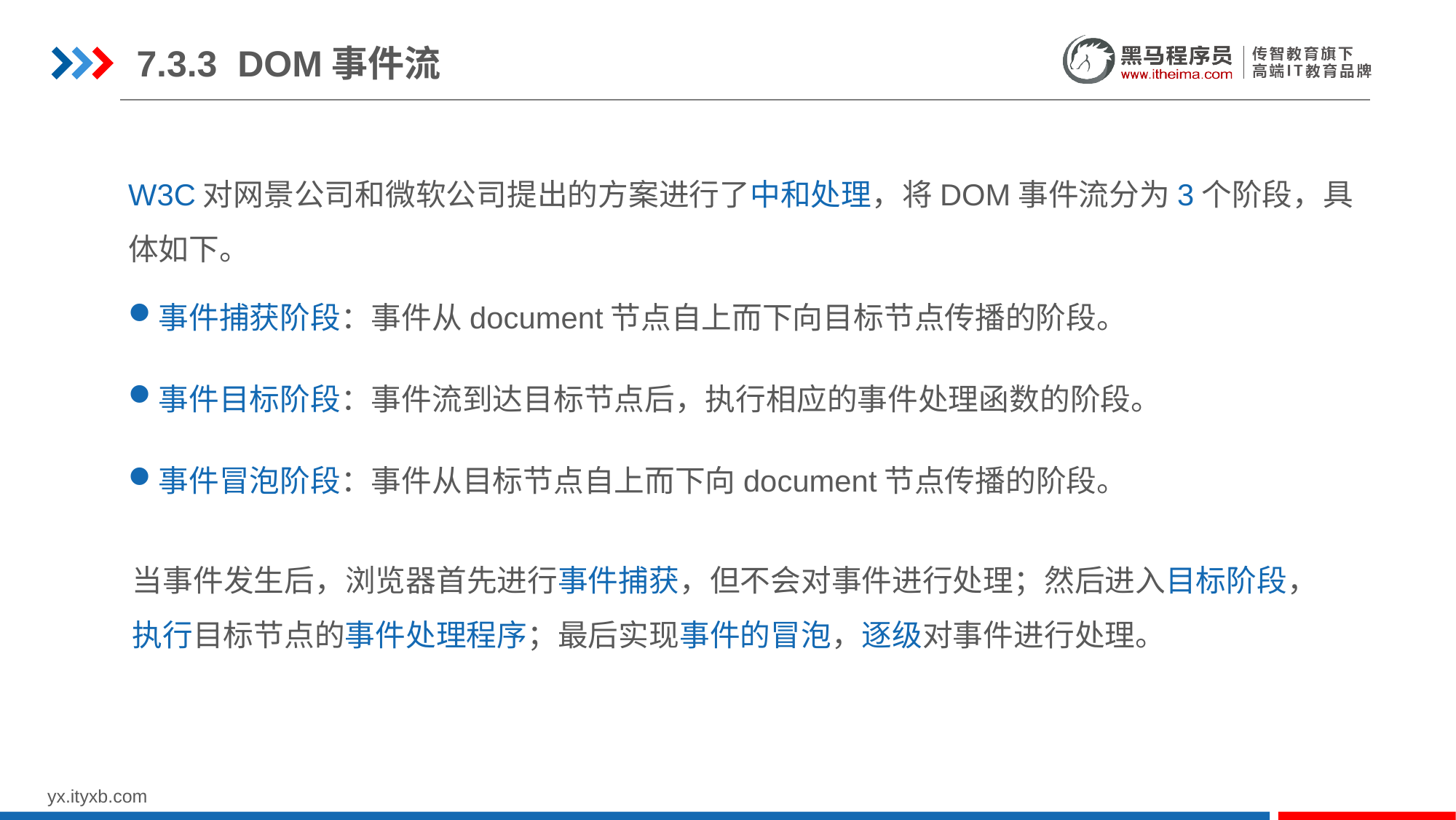

7.3.3  DOM事件流
W3C对网景公司和微软公司提出的方案进行了中和处理，将DOM事件流分为3个阶段，具体如下。

事件捕获阶段：事件从document节点自上而下向目标节点传播的阶段。

事件目标阶段：事件流到达目标节点后，执行相应的事件处理函数的阶段。

事件冒泡阶段：事件从目标节点自上而下向document节点传播的阶段。
当事件发生后，浏览器首先进行事件捕获，但不会对事件进行处理；然后进入目标阶段，执行目标节点的事件处理程序；最后实现事件的冒泡，逐级对事件进行处理。